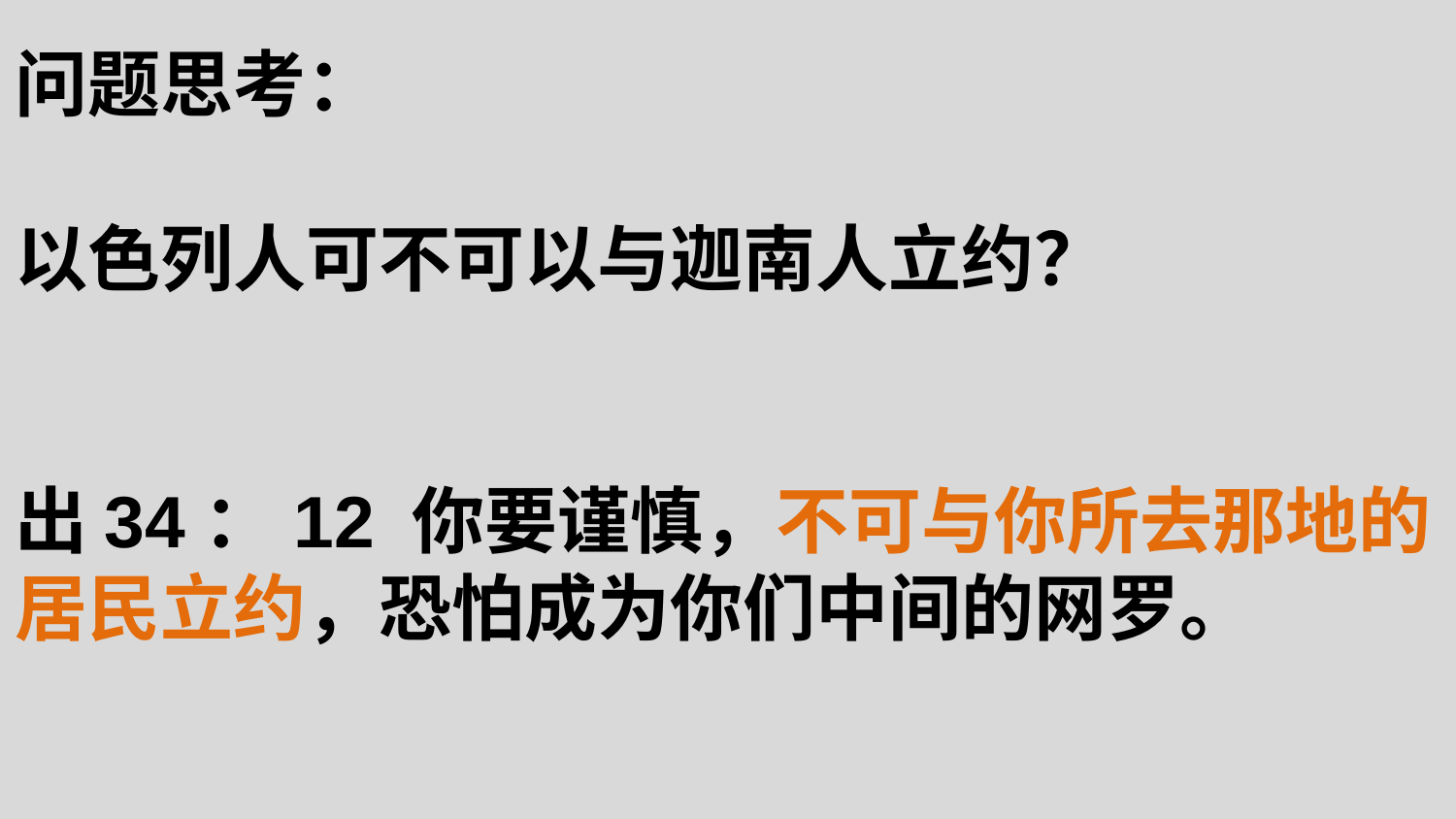

# 问题思考： 以色列人可不可以与迦南人立约？ 出34：12 你要谨慎，不可与你所去那地的居民立约，恐怕成为你们中间的网罗。